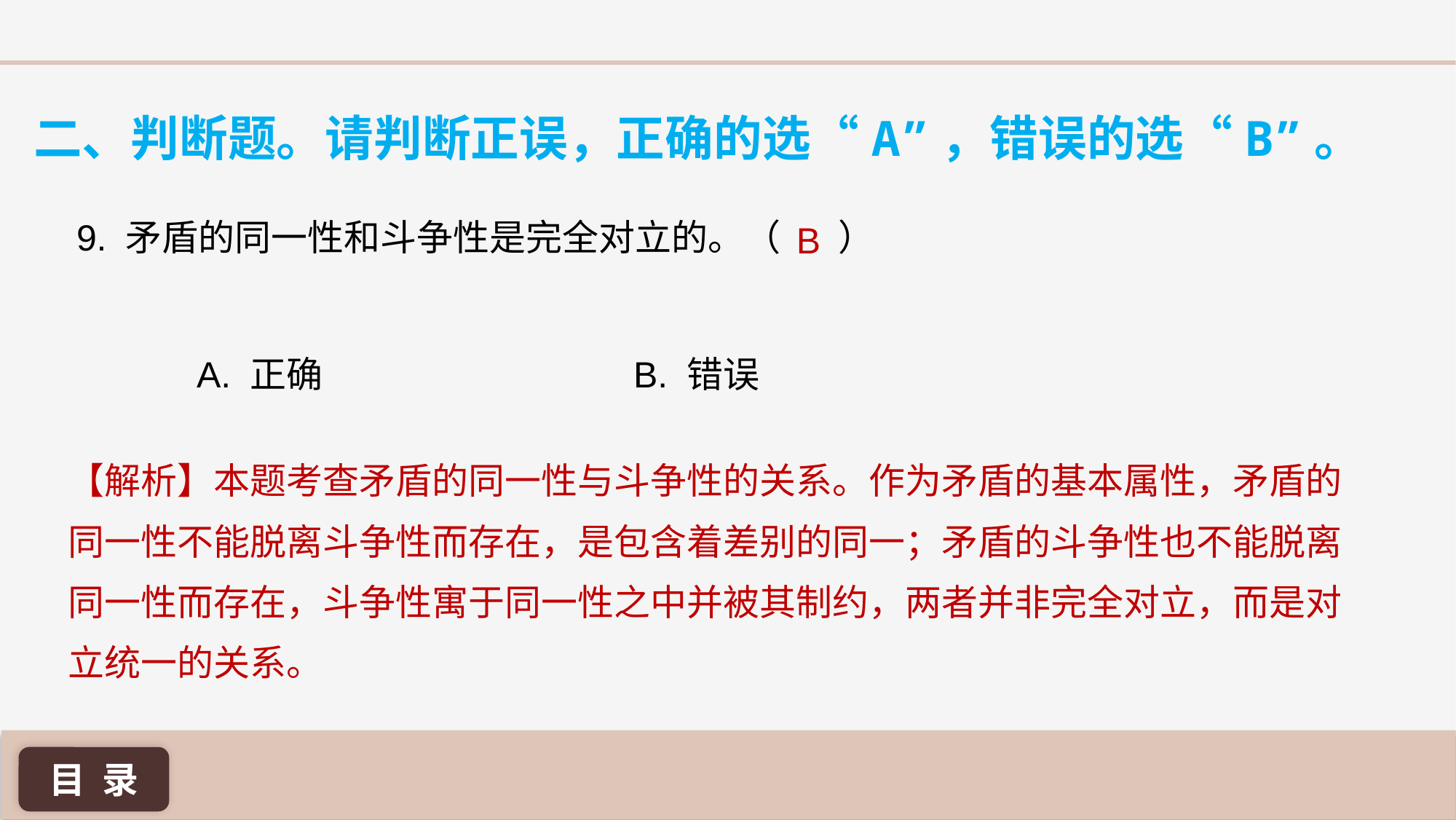

二、判断题。请判断正误，正确的选“A”，错误的选“B”。
B
9. 矛盾的同一性和斗争性是完全对立的。（       ）
A. 正确 			B. 错误
【解析】本题考查矛盾的同一性与斗争性的关系。作为矛盾的基本属性，矛盾的同一性不能脱离斗争性而存在，是包含着差别的同一；矛盾的斗争性也不能脱离同一性而存在，斗争性寓于同一性之中并被其制约，两者并非完全对立，而是对立统一的关系。